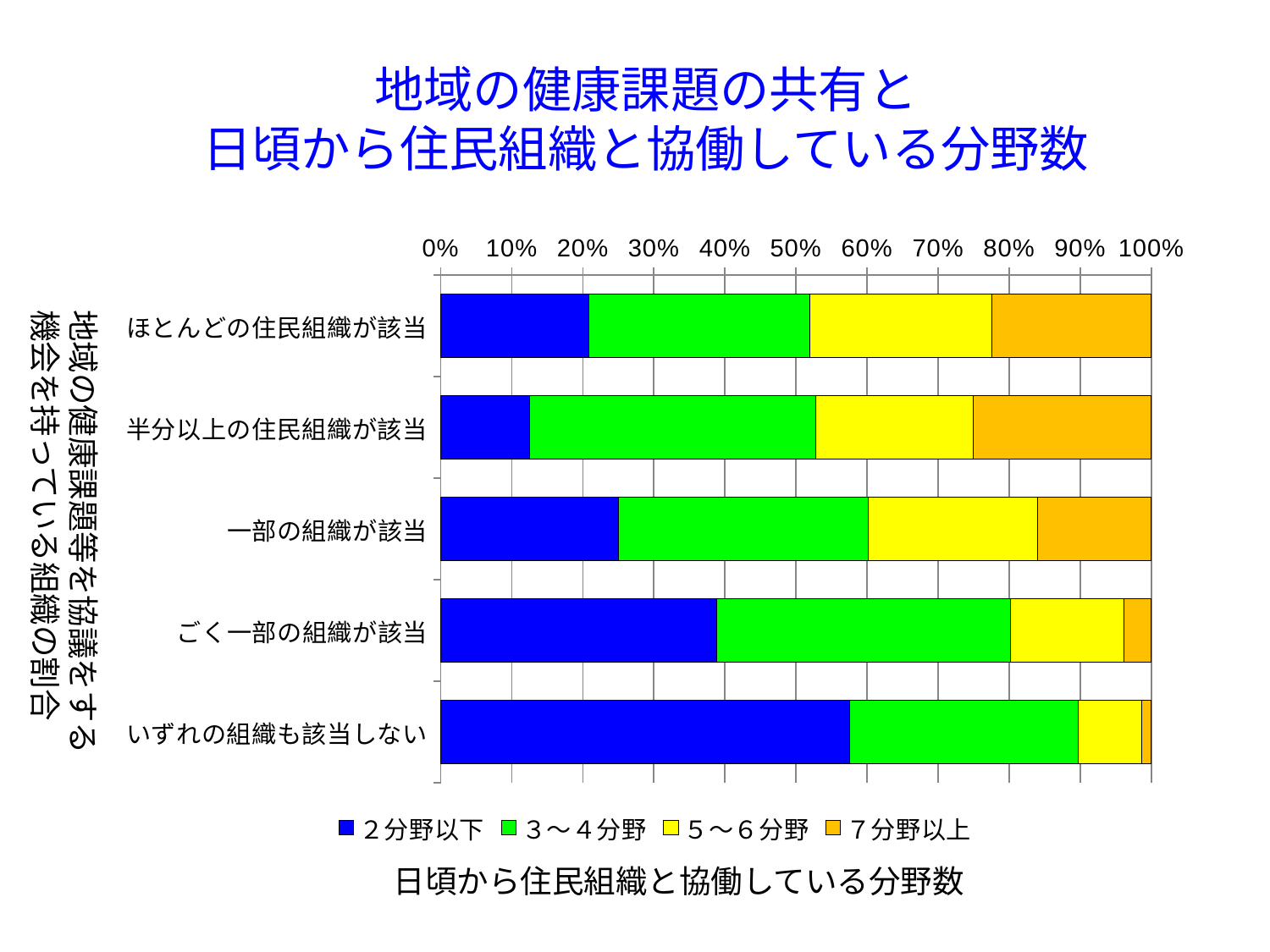

# 地域の健康課題の共有と 日頃から住民組織と協働している分野数

### Chart

| Category | ２分野以下 | ３～４分野 | ５～６分野 | ７分野以上 |
|---|---|---|---|---|
| ほとんどの住民組織が該当 | 26.0 | 39.0 | 32.0 | 28.0 |
| 半分以上の住民組織が該当 | 9.0 | 29.0 | 16.0 | 18.0 |
| 一部の組織が該当 | 69.0 | 97.0 | 66.0 | 44.0 |
| ごく一部の組織が該当 | 92.0 | 98.0 | 38.0 | 9.0 |
| いずれの組織も該当しない | 84.0 | 47.0 | 13.0 | 2.0 |
地域の健康課題等を協議をする
機会を持っている組織の割合
日頃から住民組織と協働している分野数